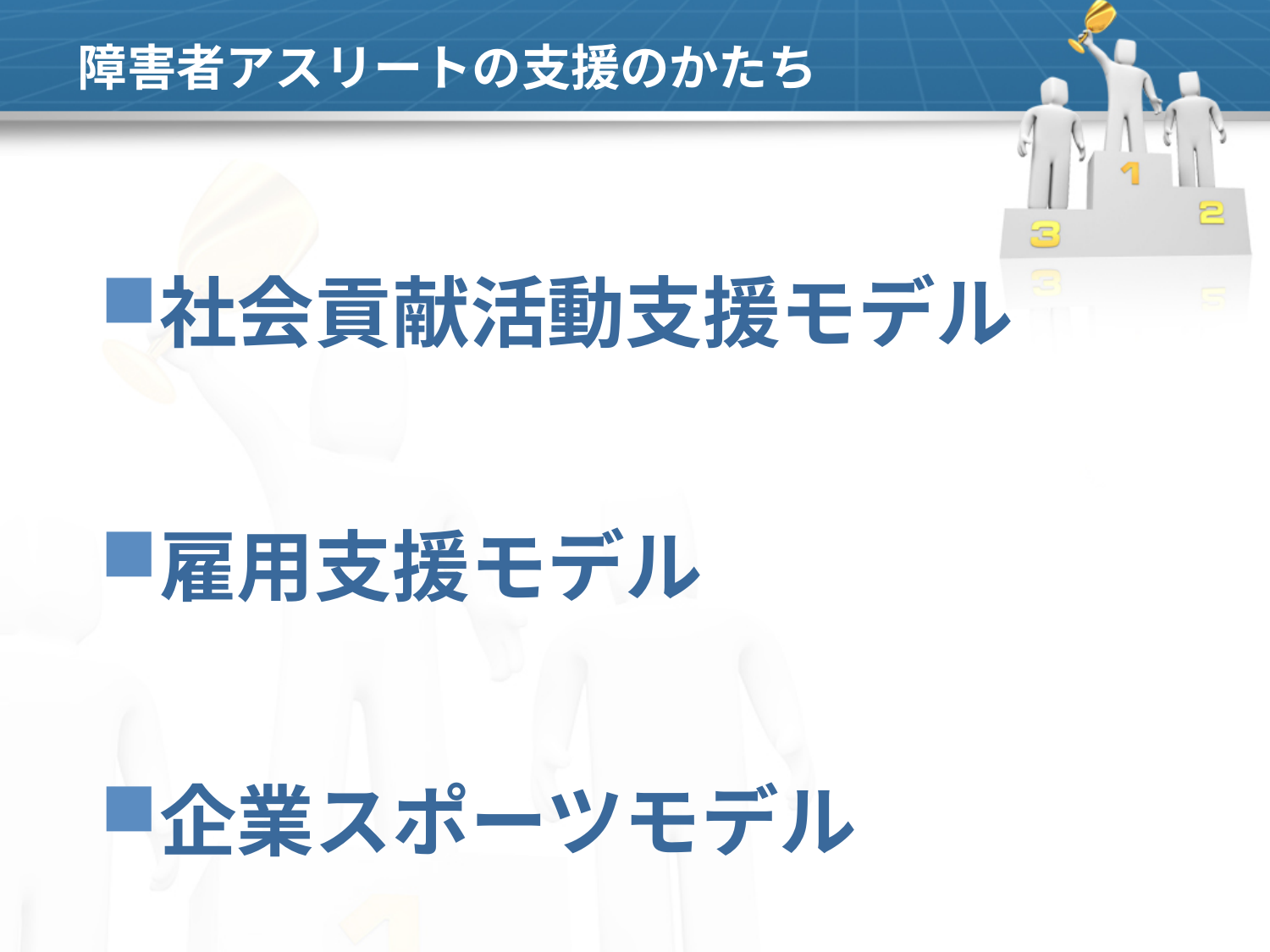

# 障害者アスリートの支援のかたち
社会貢献活動支援モデル

雇用支援モデル

企業スポーツモデル